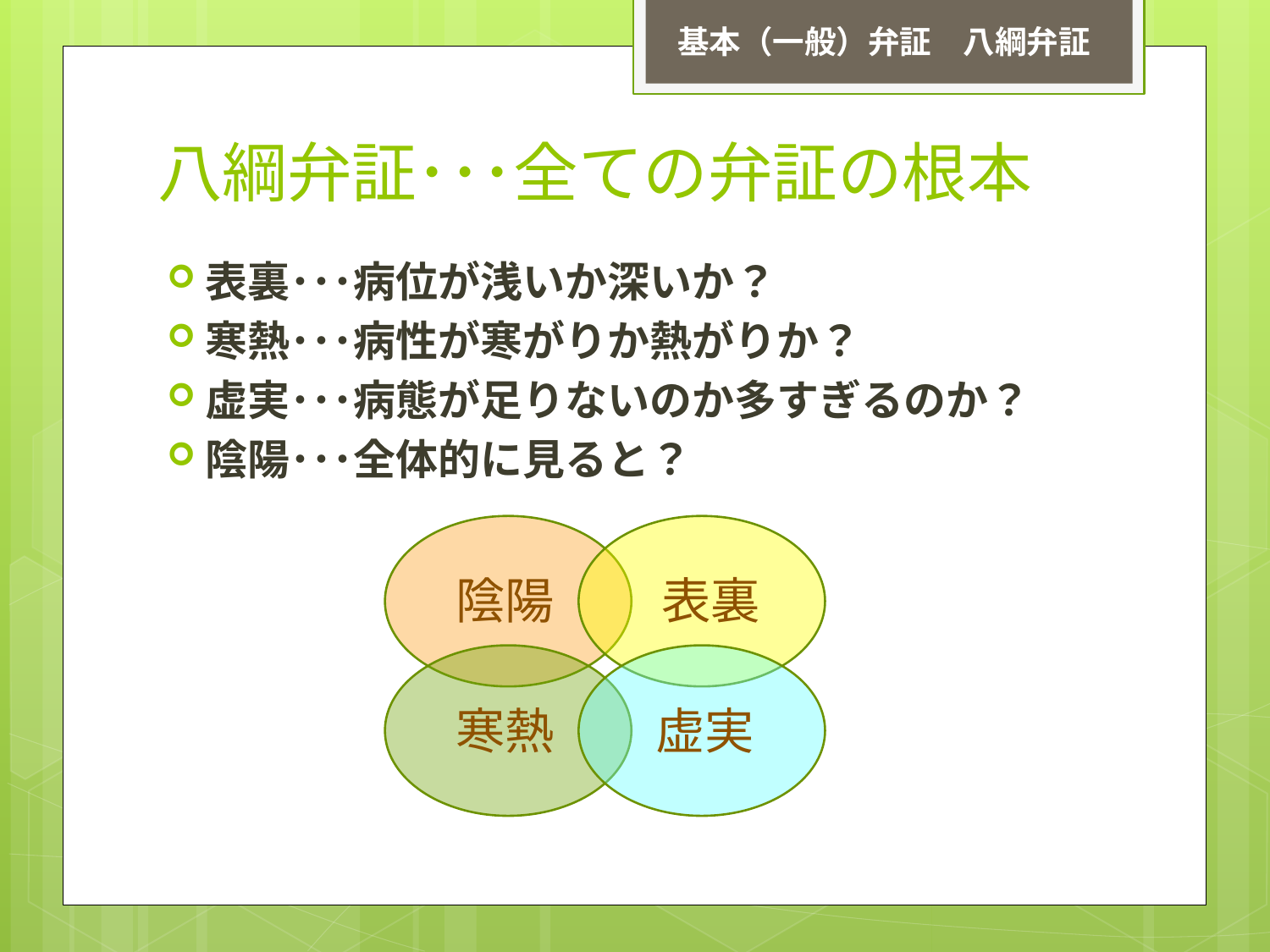

基本（一般）弁証　八綱弁証
# 八綱弁証･･･全ての弁証の根本
表裏･･･病位が浅いか深いか？
寒熱･･･病性が寒がりか熱がりか？
虚実･･･病態が足りないのか多すぎるのか？
陰陽･･･全体的に見ると？

陰陽
表裏

寒熱
虚実